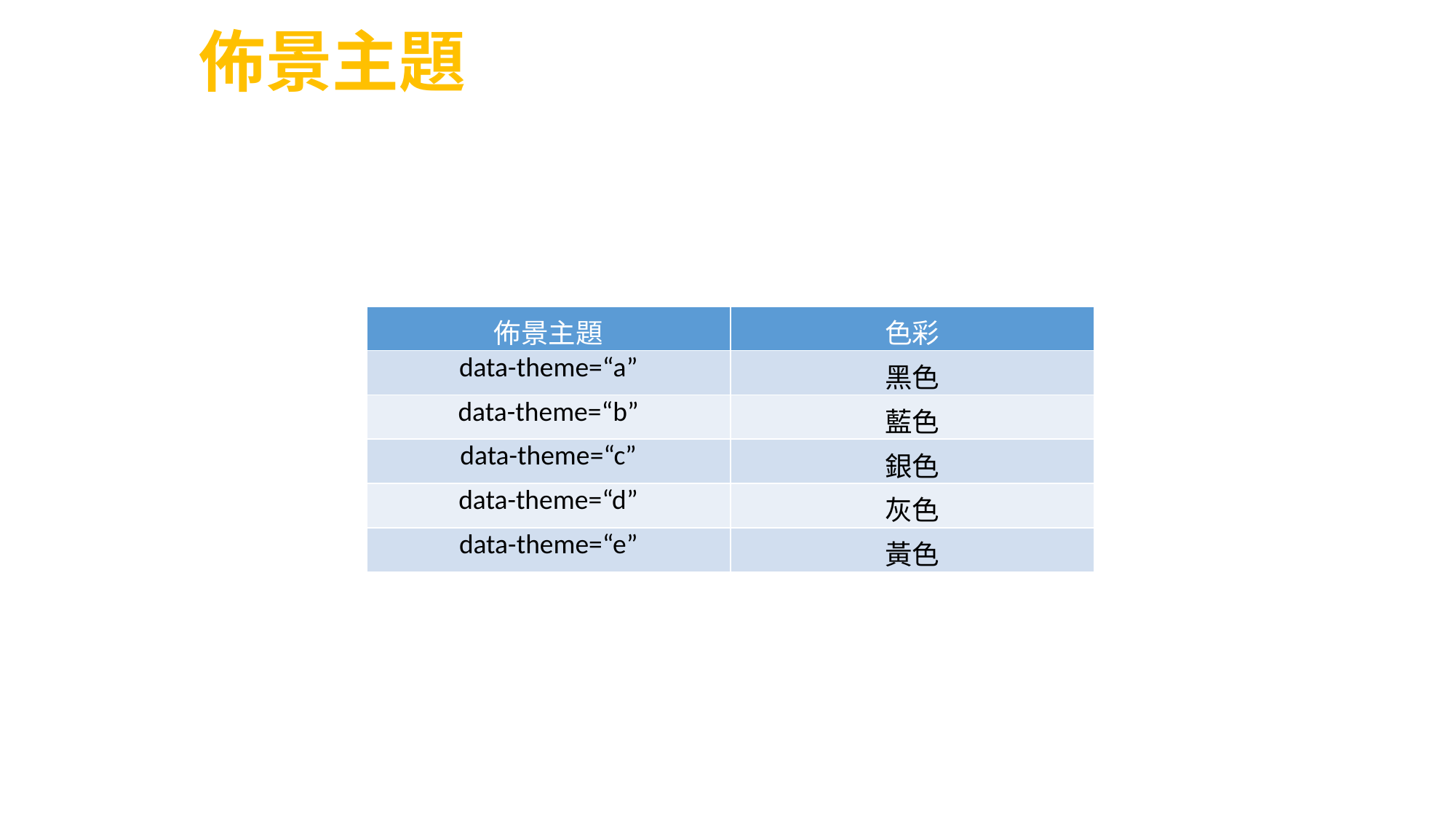

佈景主題
| 佈景主題 | 色彩 |
| --- | --- |
| data-theme=“a” | 黑色 |
| data-theme=“b” | 藍色 |
| data-theme=“c” | 銀色 |
| data-theme=“d” | 灰色 |
| data-theme=“e” | 黃色 |
5